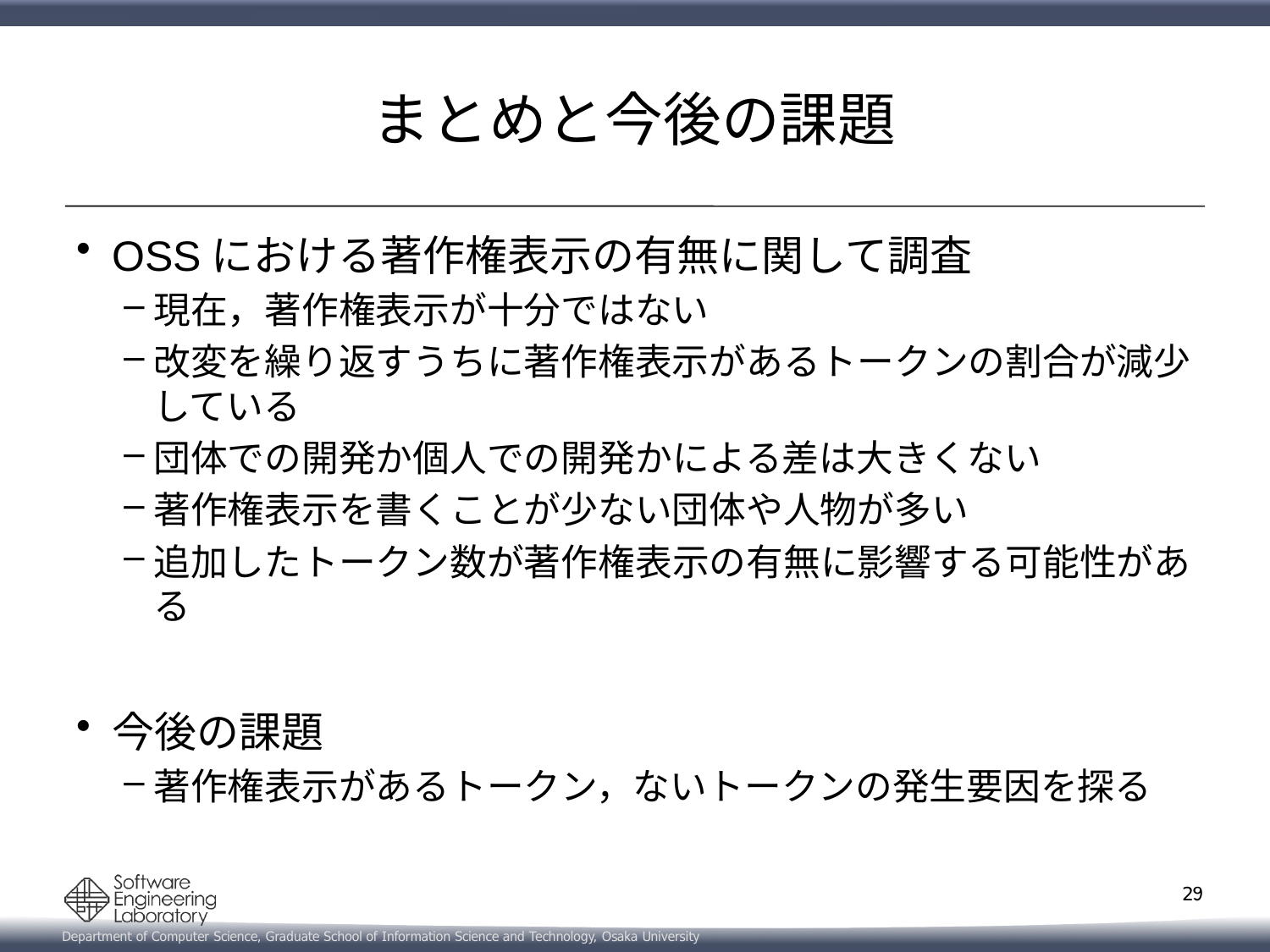

# まとめと今後の課題
OSSにおける著作権表示の有無に関して調査
現在，著作権表示が十分ではない
改変を繰り返すうちに著作権表示があるトークンの割合が減少している
団体での開発か個人での開発かによる差は大きくない
著作権表示を書くことが少ない団体や人物が多い
追加したトークン数が著作権表示の有無に影響する可能性がある

今後の課題
著作権表示があるトークン，ないトークンの発生要因を探る
29